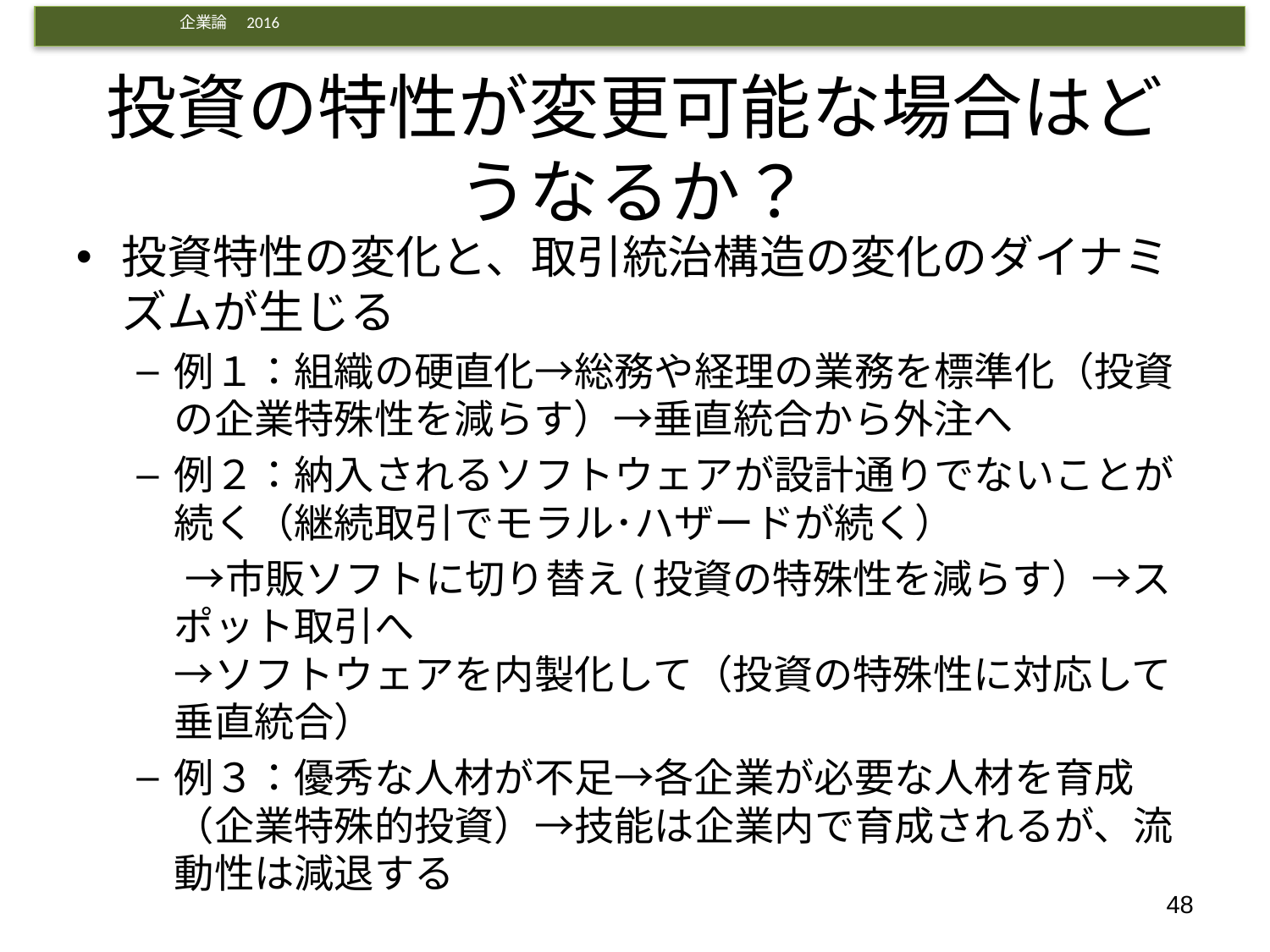

# 投資の特性が変更可能な場合はどうなるか？
投資特性の変化と、取引統治構造の変化のダイナミズムが生じる
例１：組織の硬直化→総務や経理の業務を標準化（投資の企業特殊性を減らす）→垂直統合から外注へ
例２：納入されるソフトウェアが設計通りでないことが続く（継続取引でモラル･ハザードが続く）
　 →市販ソフトに切り替え(投資の特殊性を減らす）→スポット取引へ
→ソフトウェアを内製化して（投資の特殊性に対応して垂直統合）
例３：優秀な人材が不足→各企業が必要な人材を育成（企業特殊的投資）→技能は企業内で育成されるが、流動性は減退する

48